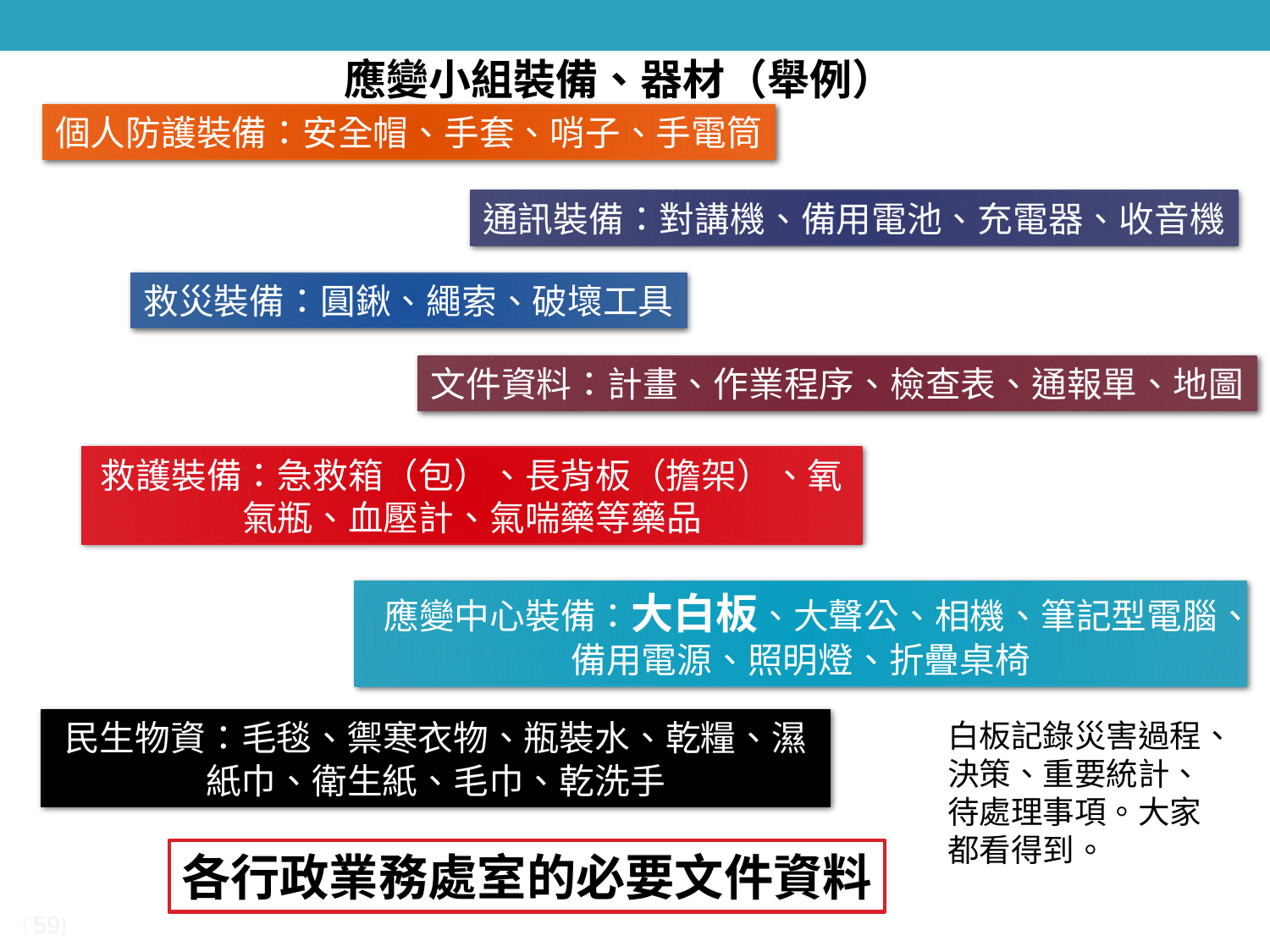

應變小組裝備、器材（舉例）
個人防護裝備：安全帽、手套、哨子、手電筒
通訊裝備：對講機、備用電池、充電器、收音機
救災裝備：圓鍬、繩索、破壞工具
文件資料：計畫、作業程序、檢查表、通報單、地圖
救護裝備：急救箱（包）、長背板（擔架）、氧氣瓶、血壓計、氣喘藥等藥品
應變中心裝備：大白板、大聲公、相機、筆記型電腦、備用電源、照明燈、折疊桌椅
民生物資：毛毯、禦寒衣物、瓶裝水、乾糧、濕紙巾、衛生紙、毛巾、乾洗手
白板記錄災害過程、決策、重要統計、待處理事項。大家都看得到。
各行政業務處室的必要文件資料